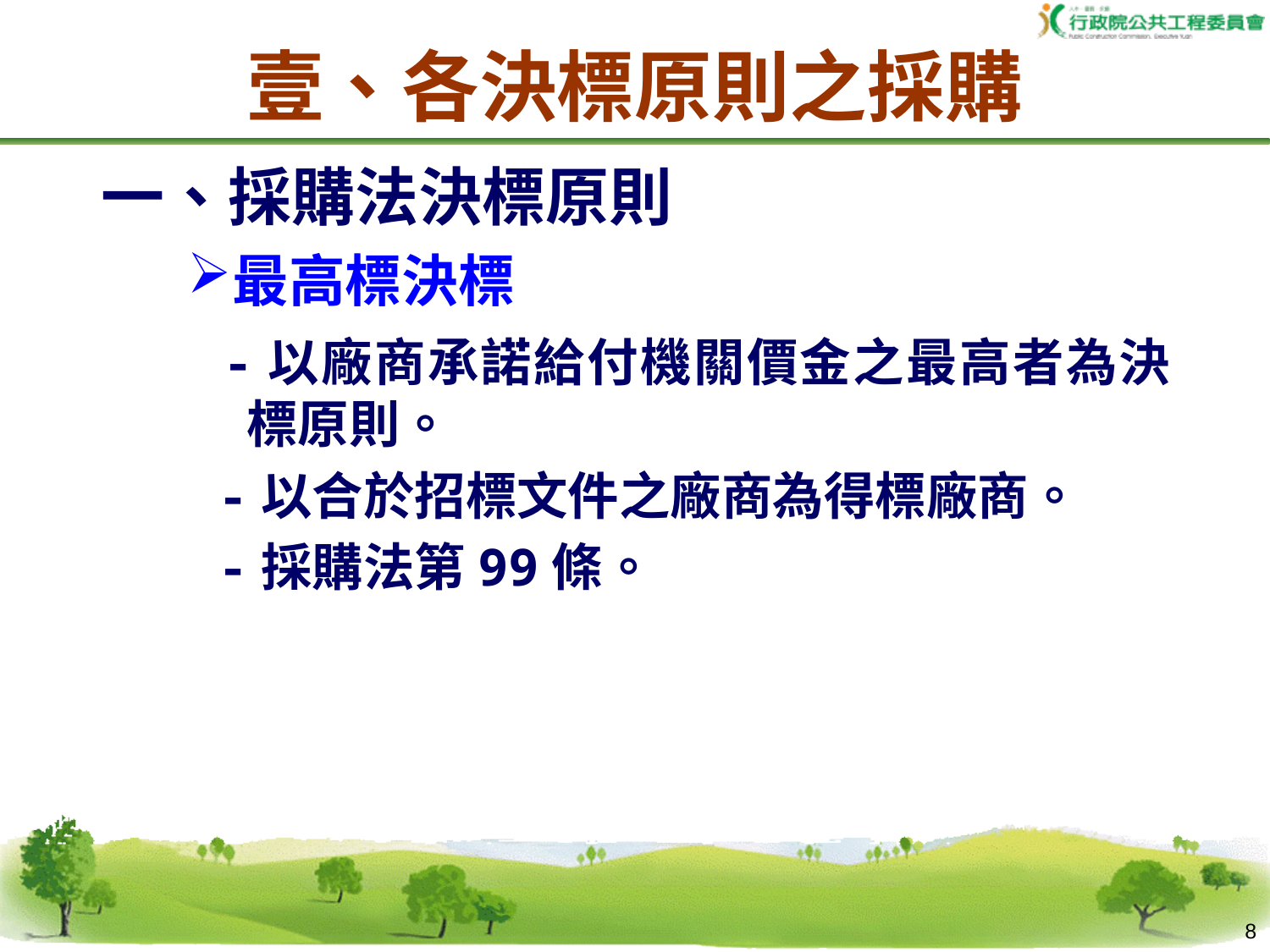

壹、各決標原則之採購
一、採購法決標原則
最高標決標
 -以廠商承諾給付機關價金之最高者為決標原則。
 -以合於招標文件之廠商為得標廠商。
 -採購法第99條。

8